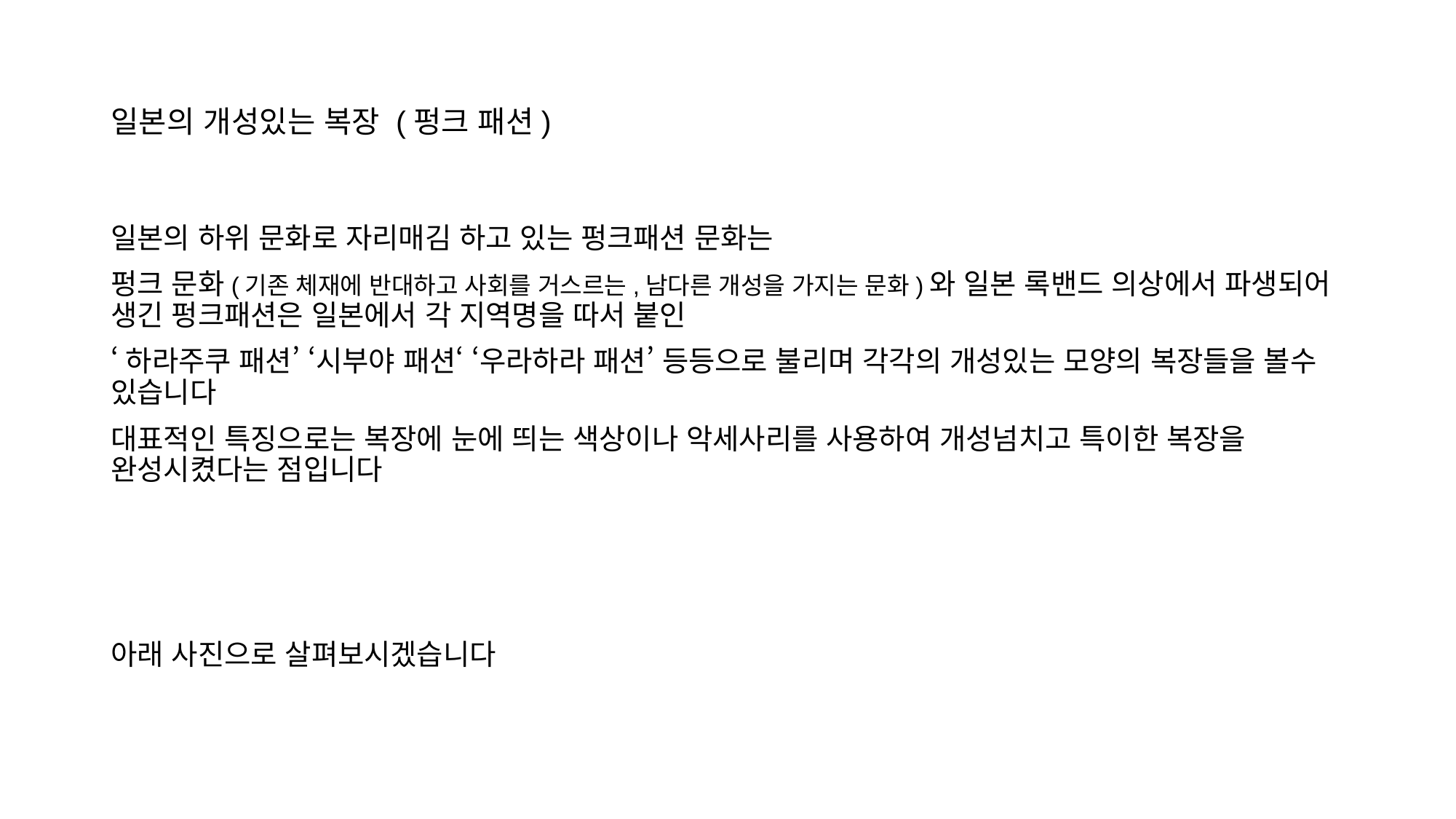

# 일본의 개성있는 복장 (펑크 패션)
일본의 하위 문화로 자리매김 하고 있는 펑크패션 문화는
펑크 문화(기존 체재에 반대하고 사회를 거스르는,남다른 개성을 가지는 문화)와 일본 록밴드 의상에서 파생되어 생긴 펑크패션은 일본에서 각 지역명을 따서 붙인
‘하라주쿠 패션’ ‘시부야 패션‘ ‘우라하라 패션’ 등등으로 불리며 각각의 개성있는 모양의 복장들을 볼수 있습니다
대표적인 특징으로는 복장에 눈에 띄는 색상이나 악세사리를 사용하여 개성넘치고 특이한 복장을 완성시켰다는 점입니다

아래 사진으로 살펴보시겠습니다